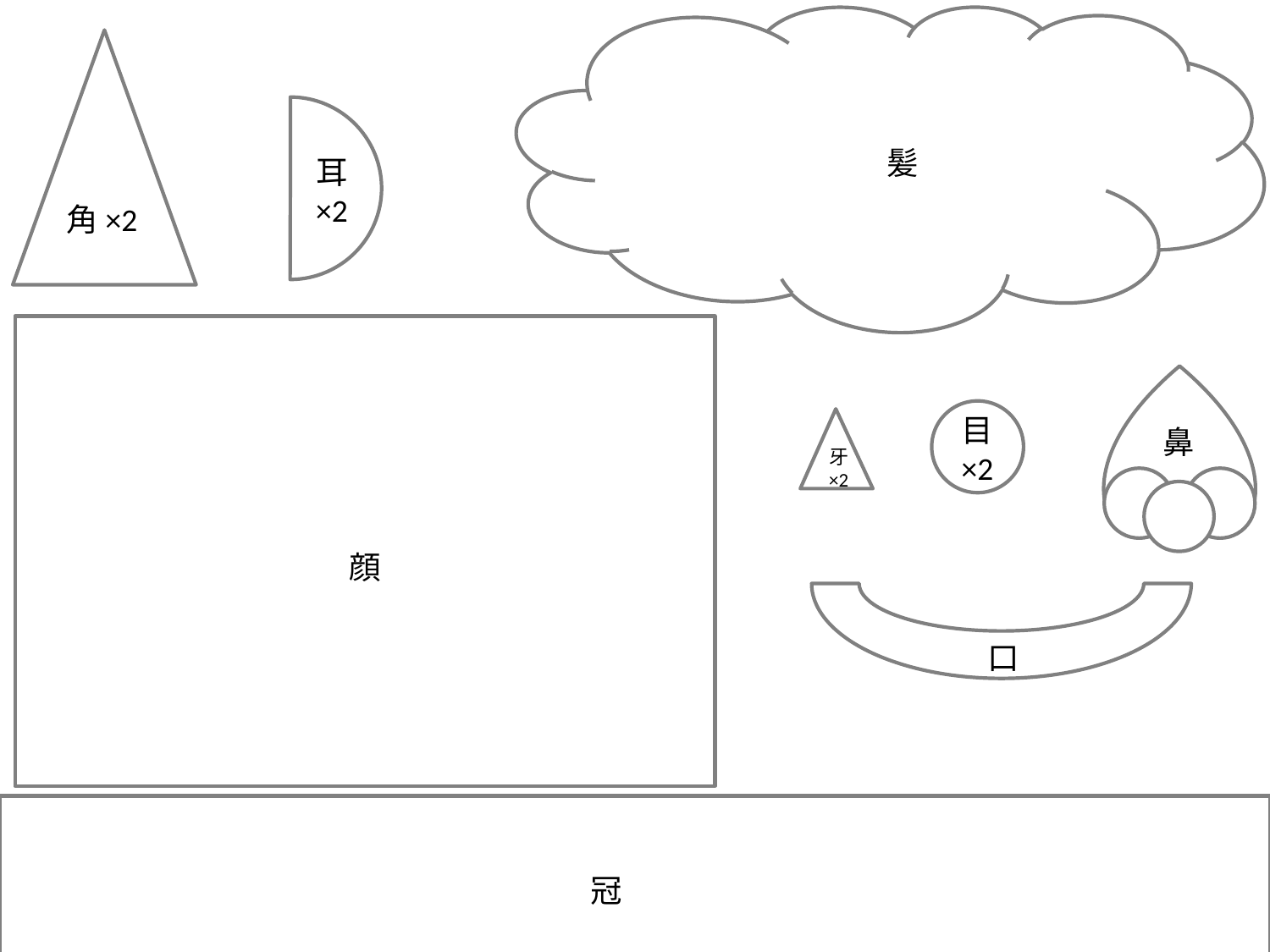

髪
耳
×2
角×2

目
×2

鼻
牙
×2

顔
口

冠